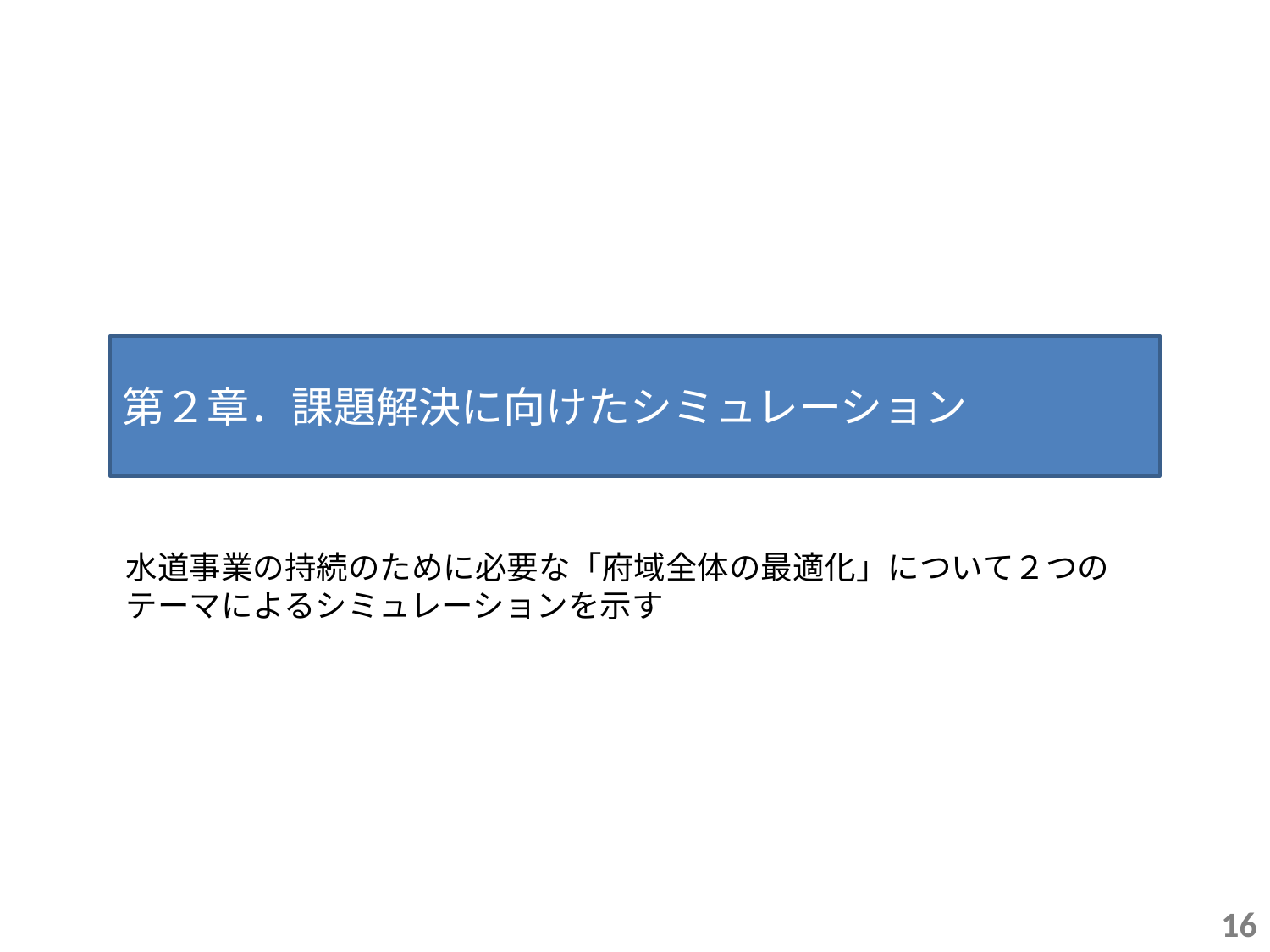

第２章．課題解決に向けたシミュレーション
水道事業の持続のために必要な「府域全体の最適化」について２つのテーマによるシミュレーションを示す
16